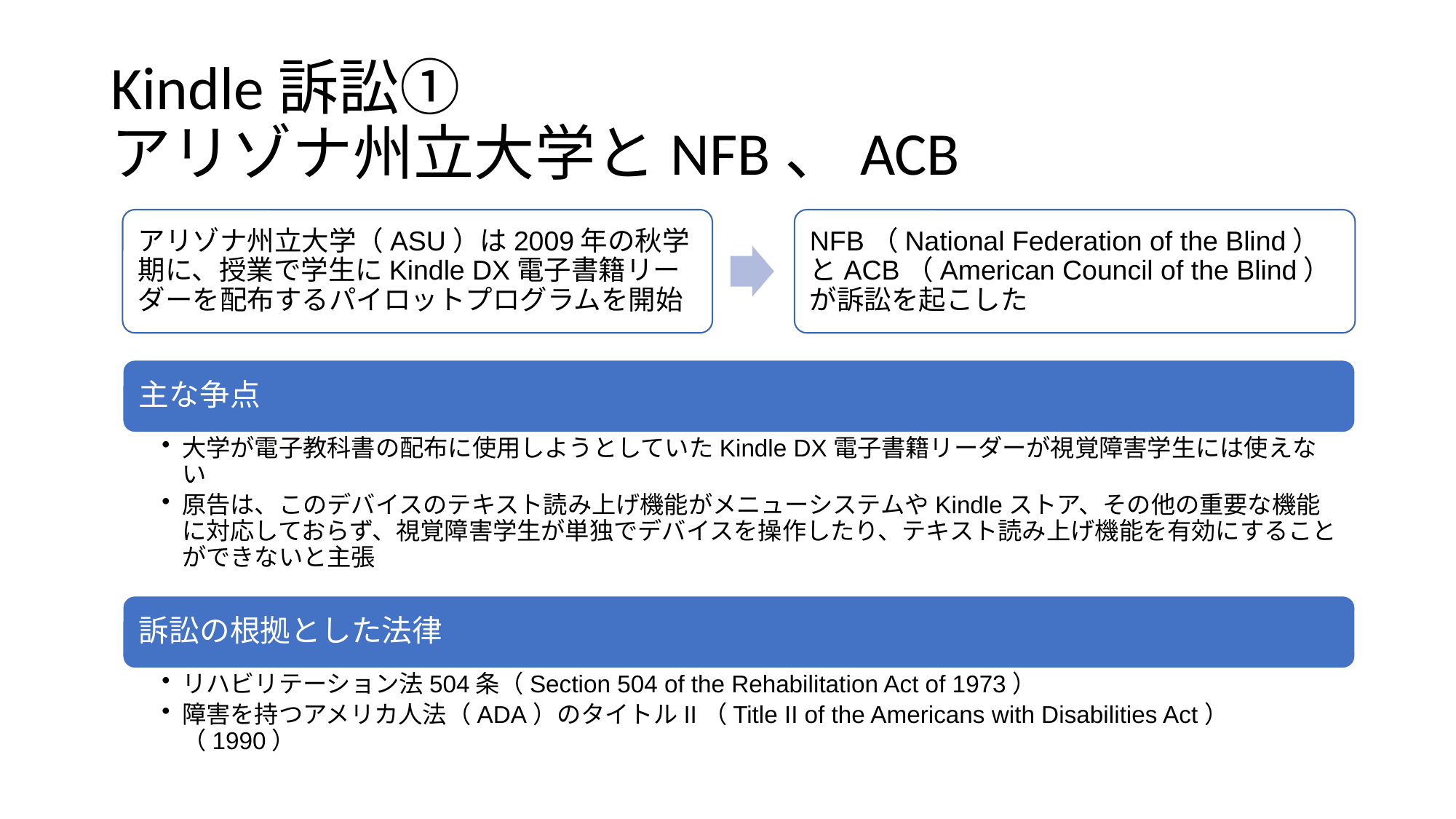

# Kindle訴訟① アリゾナ州立大学とNFB、ACB
アリゾナ州立大学（ASU）は2009年の秋学期に、授業で学生にKindle DX電子書籍リーダーを配布するパイロットプログラムを開始

NFB（National Federation of the Blind）とACB（American Council of the Blind）が訴訟を起こした
主な争点
大学が電子教科書の配布に使用しようとしていたKindle DX電子書籍リーダーが視覚障害学生には使えない
原告は、このデバイスのテキスト読み上げ機能がメニューシステムやKindleストア、その他の重要な機能に対応しておらず、視覚障害学生が単独でデバイスを操作したり、テキスト読み上げ機能を有効にすることができないと主張
訴訟の根拠とした法律
リハビリテーション法504条（Section 504 of the Rehabilitation Act of 1973）
障害を持つアメリカ人法（ADA）のタイトルII（Title II of the Americans with Disabilities Act）（1990）